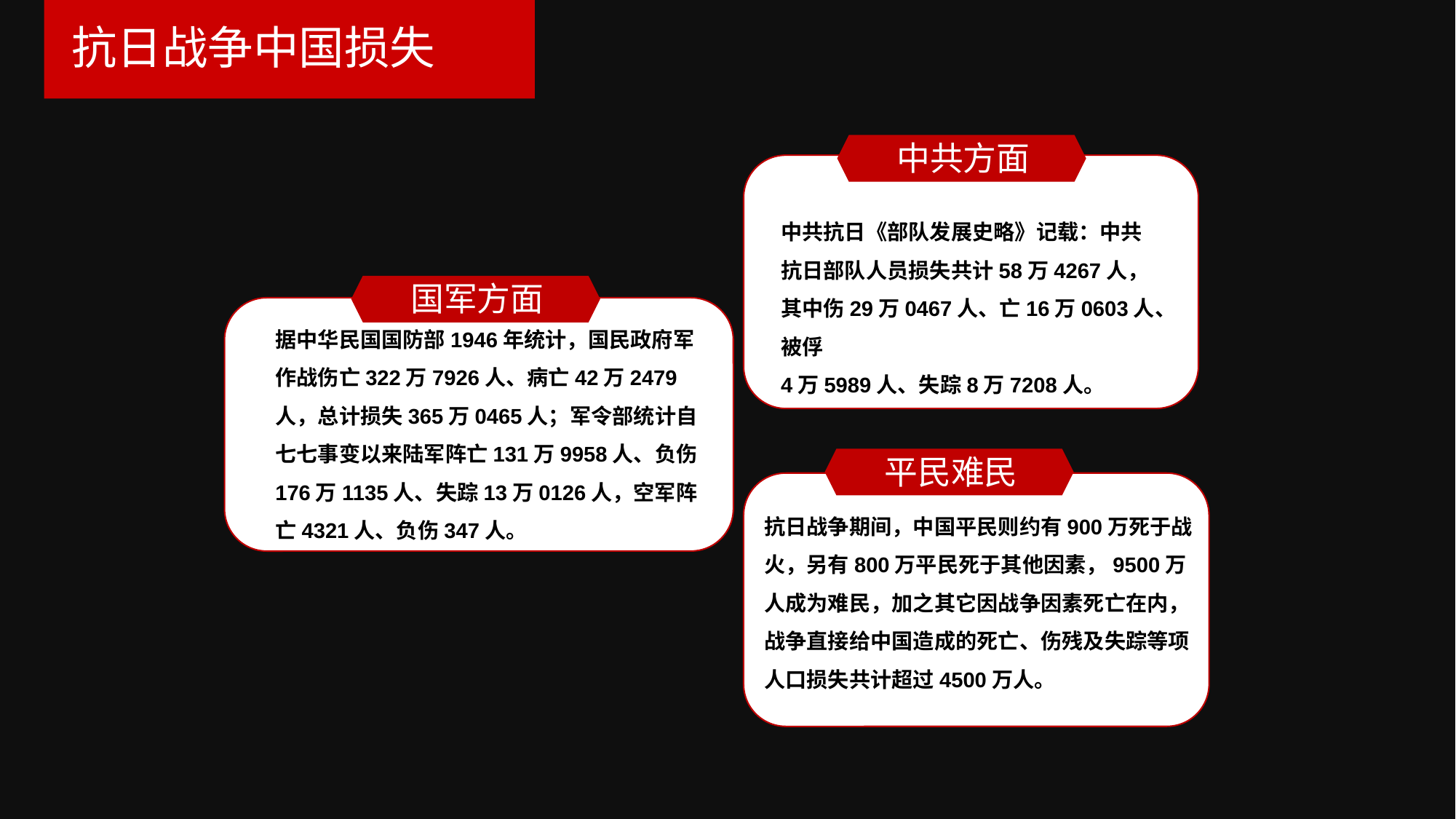

抗日战争中国损失
中共方面

中共抗日《部队发展史略》记载：中共抗日部队人员损失共计58万4267人，其中伤29万0467人、亡16万0603人、被俘
4万5989人、失踪8万7208人。
国军方面

据中华民国国防部1946年统计，国民政府军作战伤亡322万7926人、病亡42万2479人，总计损失365万0465人；军令部统计自七七事变以来陆军阵亡131万9958人、负伤176万1135人、失踪13万0126人，空军阵亡4321人、负伤347人。
平民难民

抗日战争期间，中国平民则约有900万死于战火，另有800万平民死于其他因素，9500万人成为难民，加之其它因战争因素死亡在内，战争直接给中国造成的死亡、伤残及失踪等项人口损失共计超过4500万人。